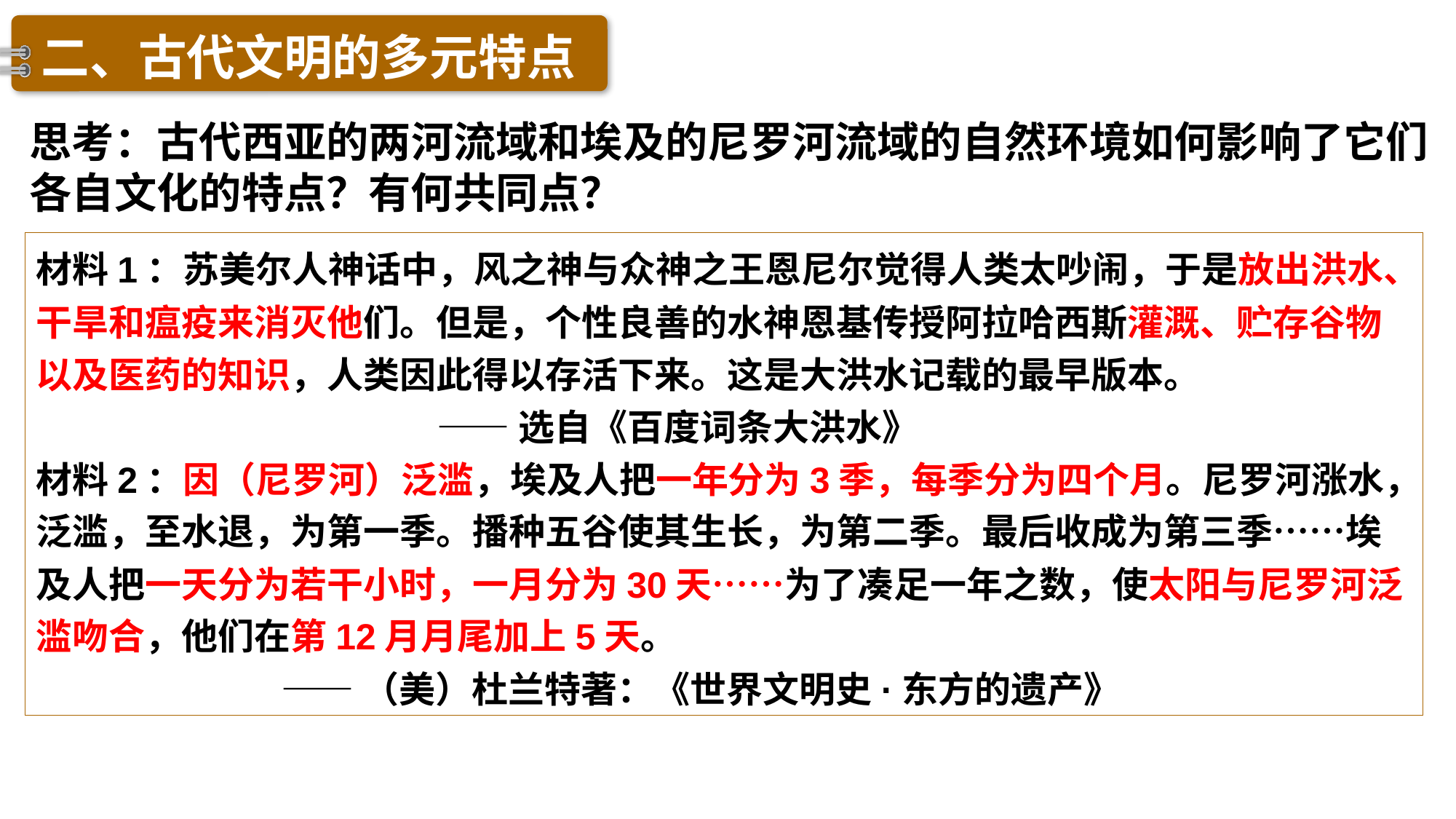

二、古代文明的多元特点
思考：古代西亚的两河流域和埃及的尼罗河流域的自然环境如何影响了它们各自文化的特点？有何共同点？

材料1：苏美尔人神话中，风之神与众神之王恩尼尔觉得人类太吵闹，于是放出洪水、干旱和瘟疫来消灭他们。但是，个性良善的水神恩基传授阿拉哈西斯灌溉、贮存谷物以及医药的知识，人类因此得以存活下来。这是大洪水记载的最早版本。
                                                 ——选自《百度词条大洪水》
材料2：因（尼罗河）泛滥，埃及人把一年分为3季，每季分为四个月。尼罗河涨水，泛滥，至水退，为第一季。播种五谷使其生长，为第二季。最后收成为第三季……埃及人把一天分为若干小时，一月分为30天……为了凑足一年之数，使太阳与尼罗河泛滥吻合，他们在第12月月尾加上5天。
                              ——（美）杜兰特著：《世界文明史·东方的遗产》